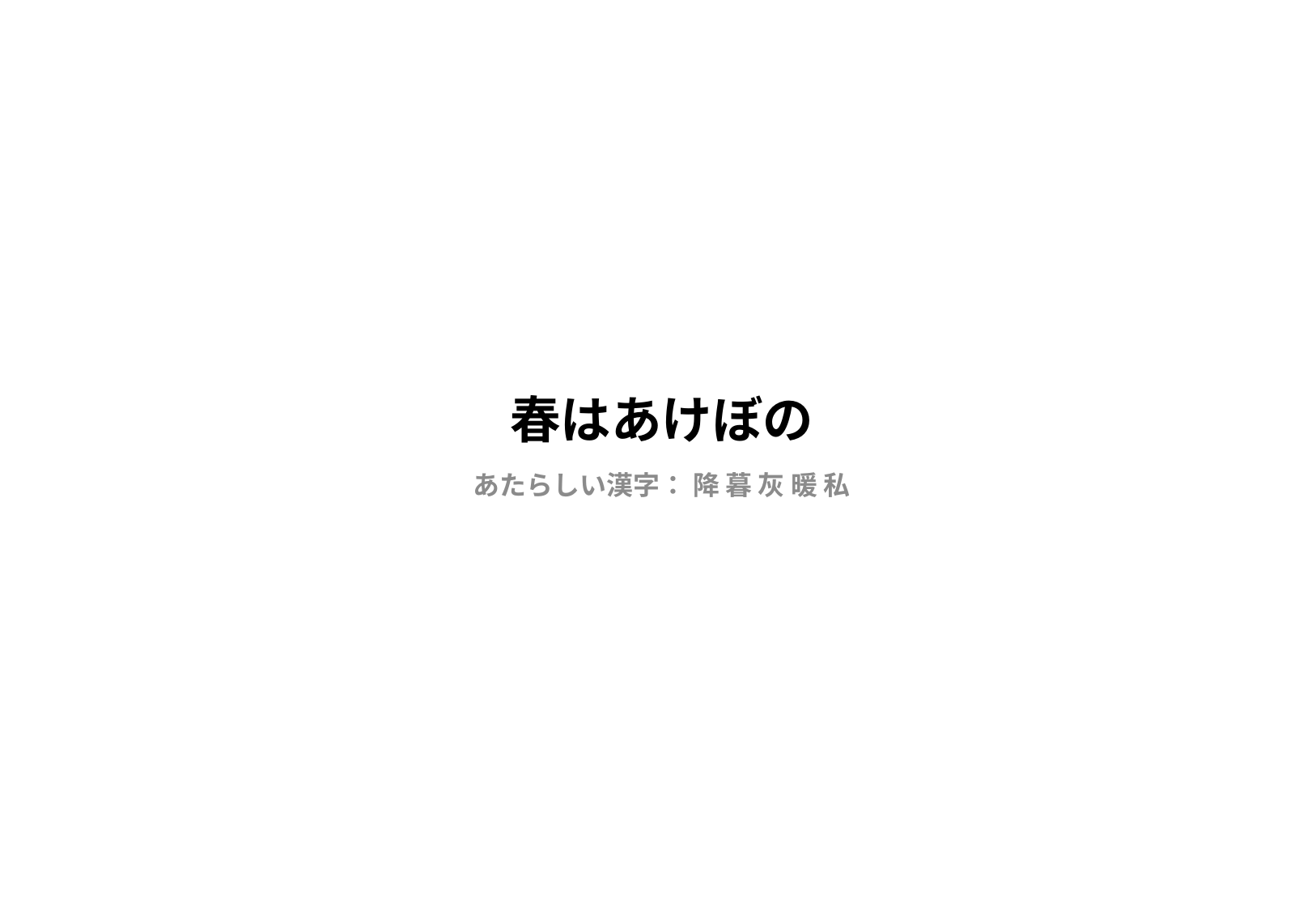

# 春はあけぼの
あたらしい漢字： 降 暮 灰 暖 私